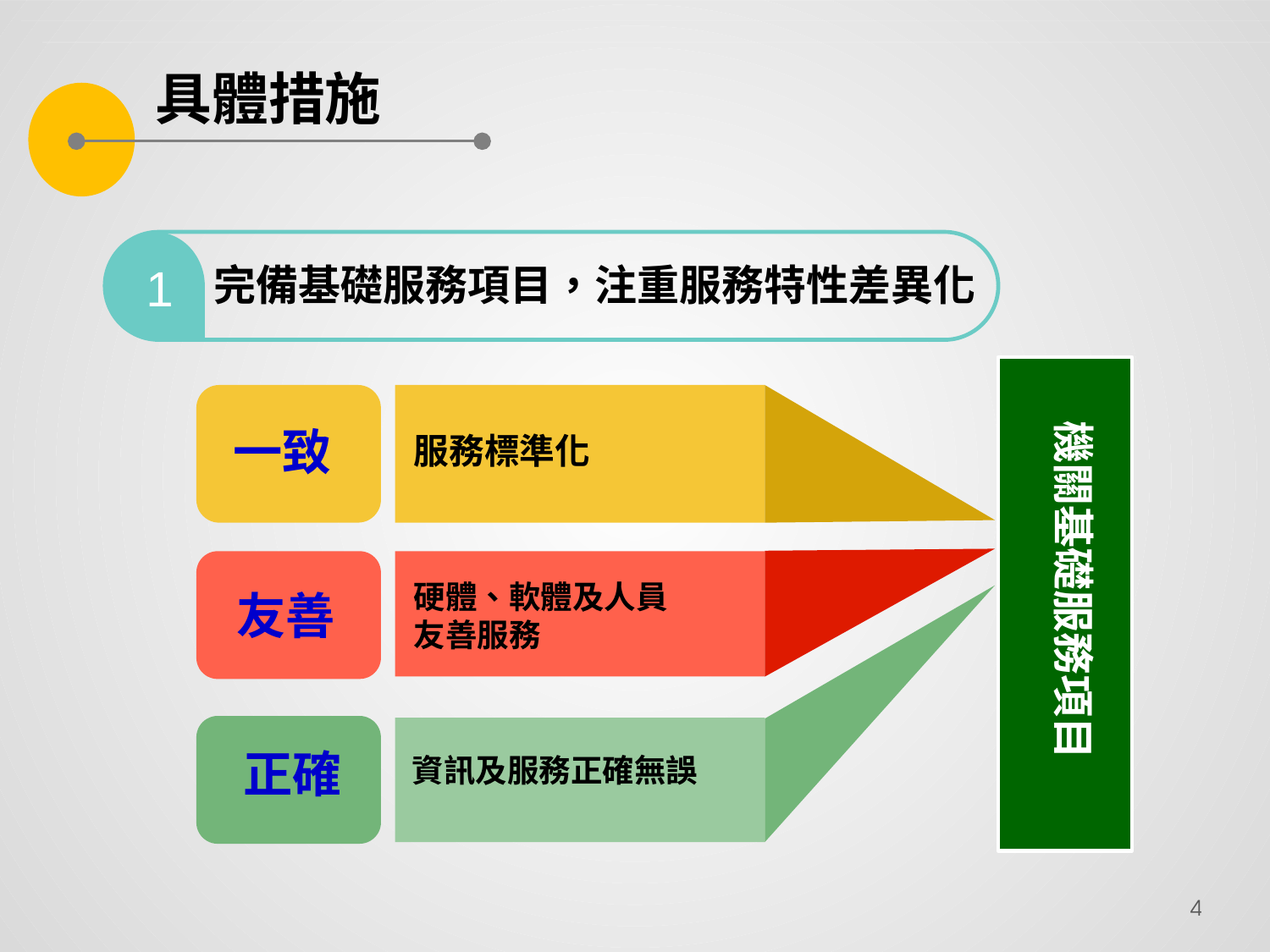

具體措施

1
完備基礎服務項目，注重服務特性差異化

機關基礎服務項目

一致
服務標準化

硬體、軟體及人員
友善服務
友善

正確
資訊及服務正確無誤

4
指服務是齊一的、標準化的，不因服務人

指服務是齊一的、標準化的，不因服務人

員、地點或時間的不同而有所差異
指服務是齊一的、標準化的，不因服務人

員、地點或時間的不同而有所差異
員、地點或時間的不同而有所差異